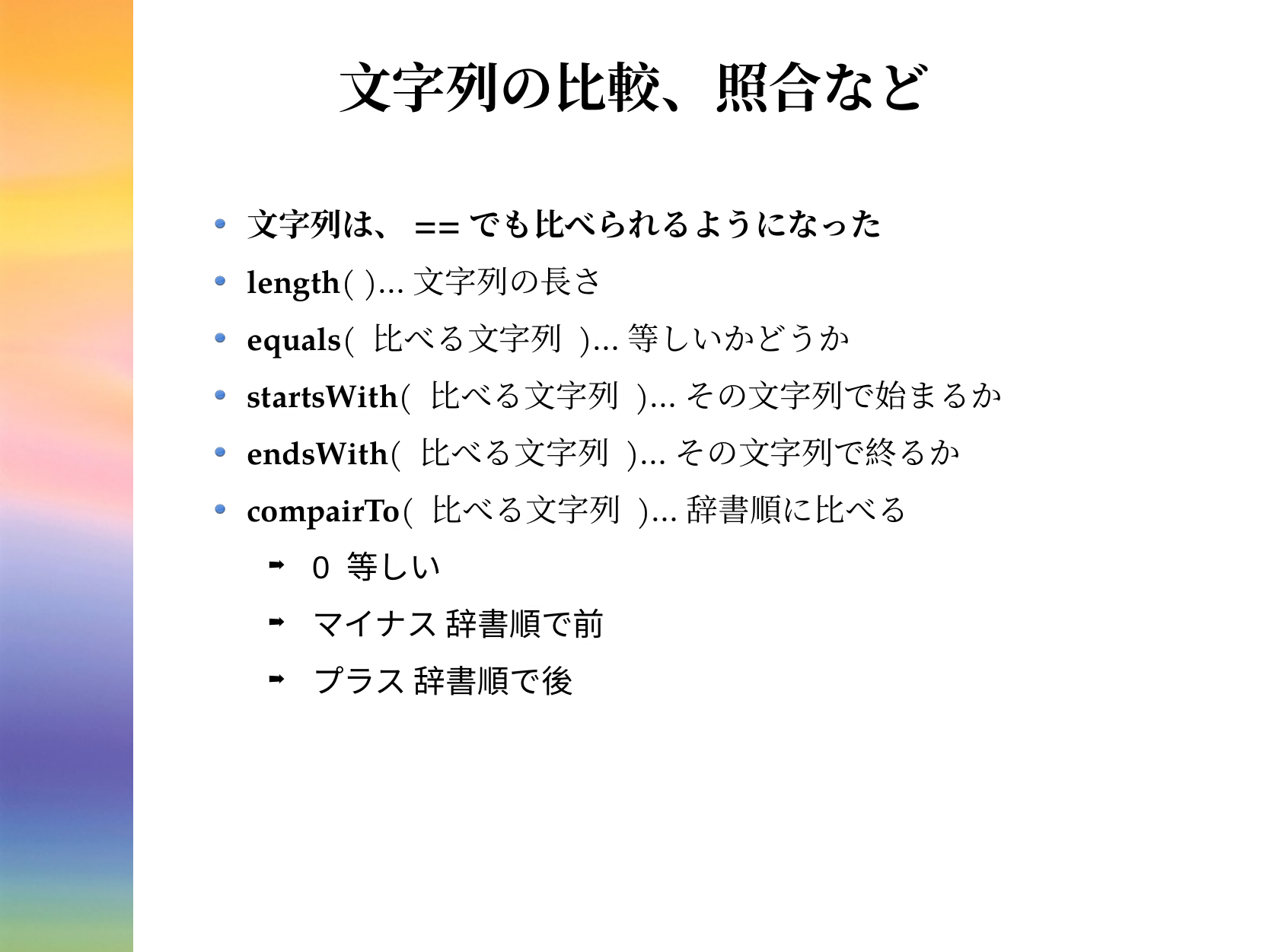

# 文字列の比較、照合など
文字列は、==でも比べられるようになった
length( )…文字列の長さ
equals( 比べる文字列 )…等しいかどうか
startsWith( 比べる文字列 )…その文字列で始まるか
endsWith( 比べる文字列 )…その文字列で終るか
compairTo( 比べる文字列 )…辞書順に比べる
0 等しい
マイナス 辞書順で前
プラス 辞書順で後